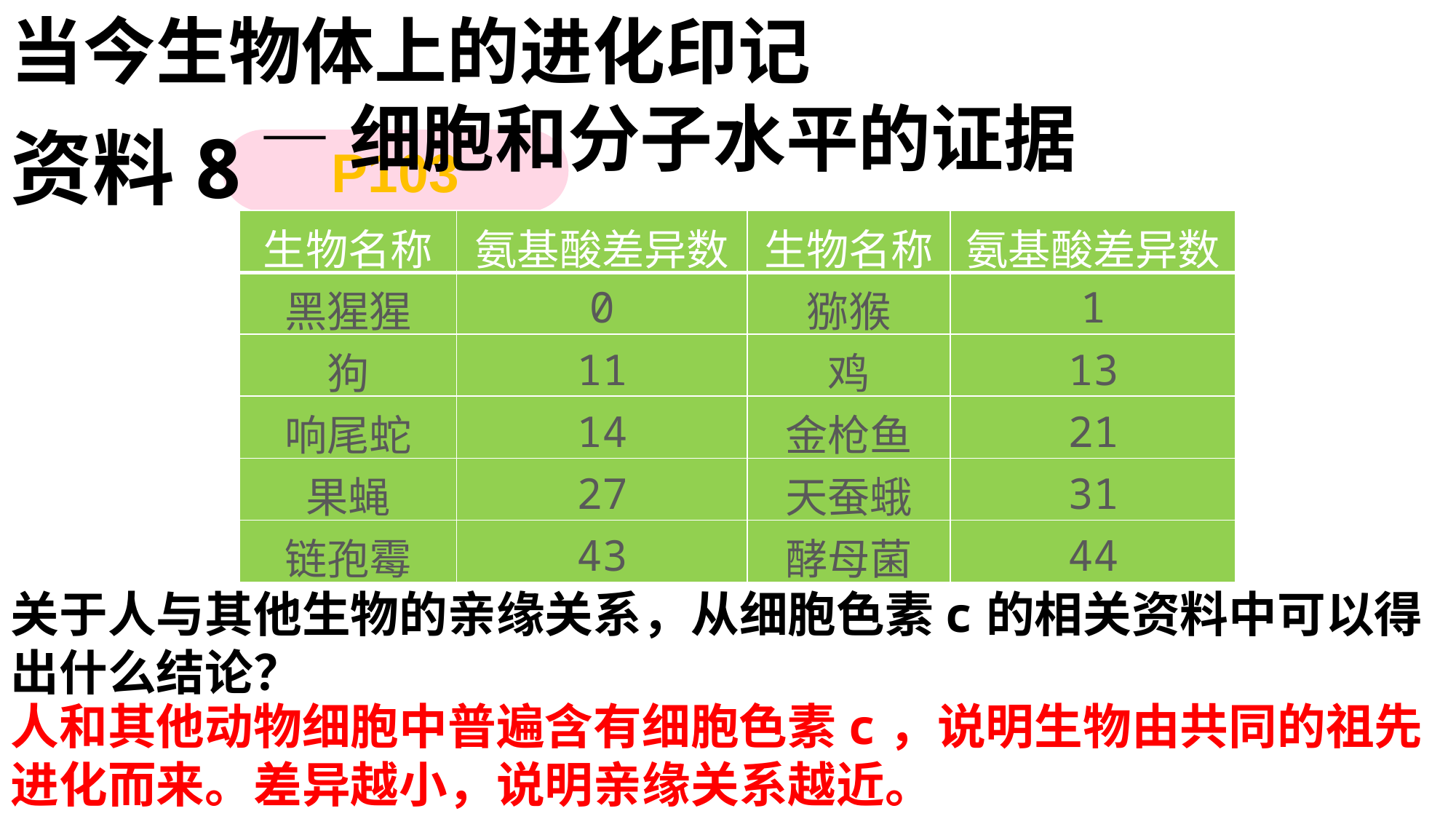

当今生物体上的进化印记
               —细胞和分子水平的证据
资料8
P103
| 生物名称 | 氨基酸差异数 | 生物名称 | 氨基酸差异数 |
| --- | --- | --- | --- |
| 黑猩猩 | 0 | 猕猴 | 1 |
| 狗 | 11 | 鸡 | 13 |
| 响尾蛇 | 14 | 金枪鱼 | 21 |
| 果蝇 | 27 | 天蚕蛾 | 31 |
| 链孢霉 | 43 | 酵母菌 | 44 |
关于人与其他生物的亲缘关系，从细胞色素c的相关资料中可以得出什么结论？
人和其他动物细胞中普遍含有细胞色素c，说明生物由共同的祖先进化而来。差异越小，说明亲缘关系越近。